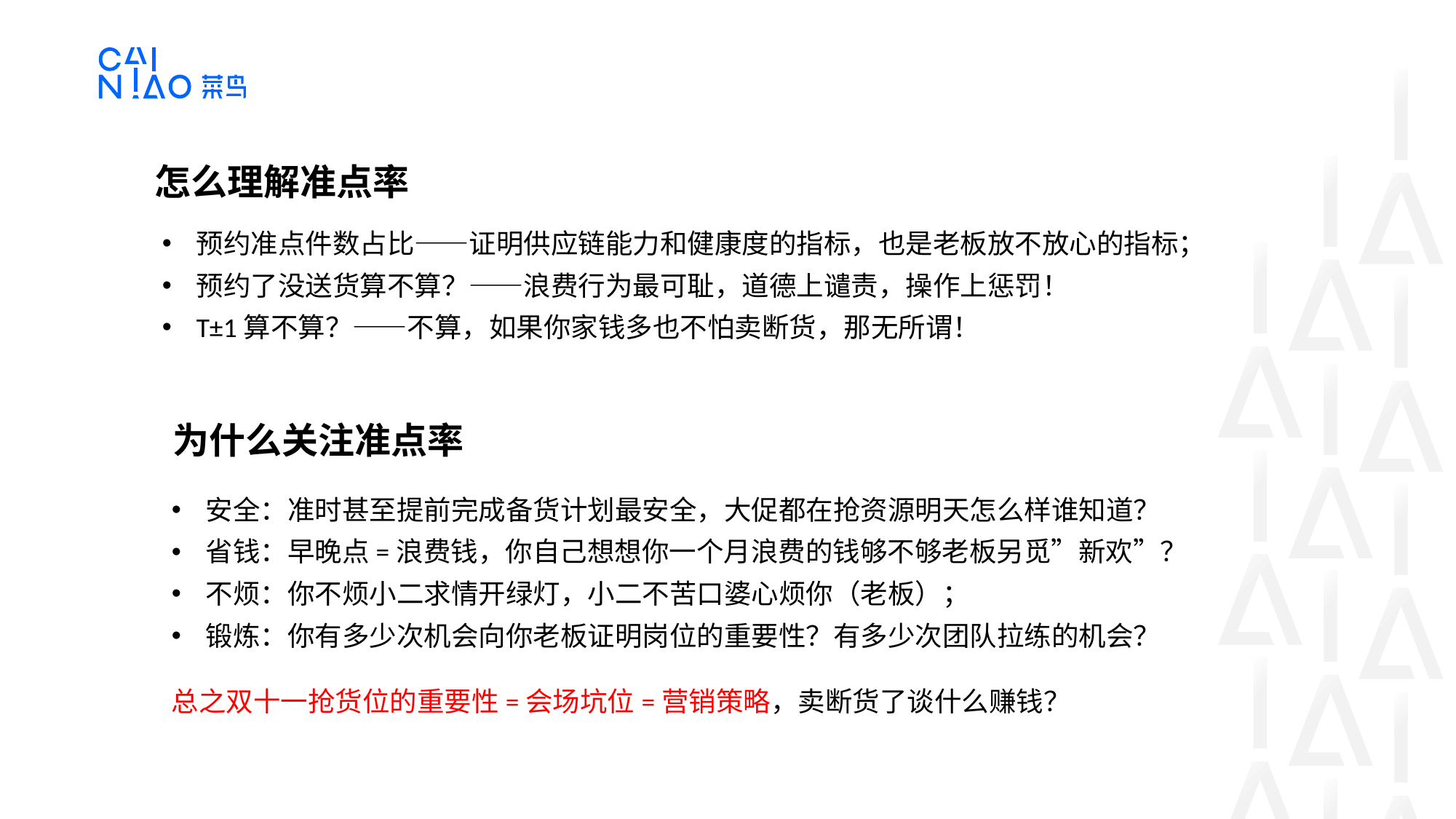

怎么理解准点率
预约准点件数占比——证明供应链能力和健康度的指标，也是老板放不放心的指标；
预约了没送货算不算？——浪费行为最可耻，道德上谴责，操作上惩罚！
T±1算不算？——不算，如果你家钱多也不怕卖断货，那无所谓！
为什么关注准点率
安全：准时甚至提前完成备货计划最安全，大促都在抢资源明天怎么样谁知道？
省钱：早晚点=浪费钱，你自己想想你一个月浪费的钱够不够老板另觅”新欢”？
不烦：你不烦小二求情开绿灯，小二不苦口婆心烦你（老板）；
锻炼：你有多少次机会向你老板证明岗位的重要性？有多少次团队拉练的机会？

总之双十一抢货位的重要性=会场坑位=营销策略，卖断货了谈什么赚钱？